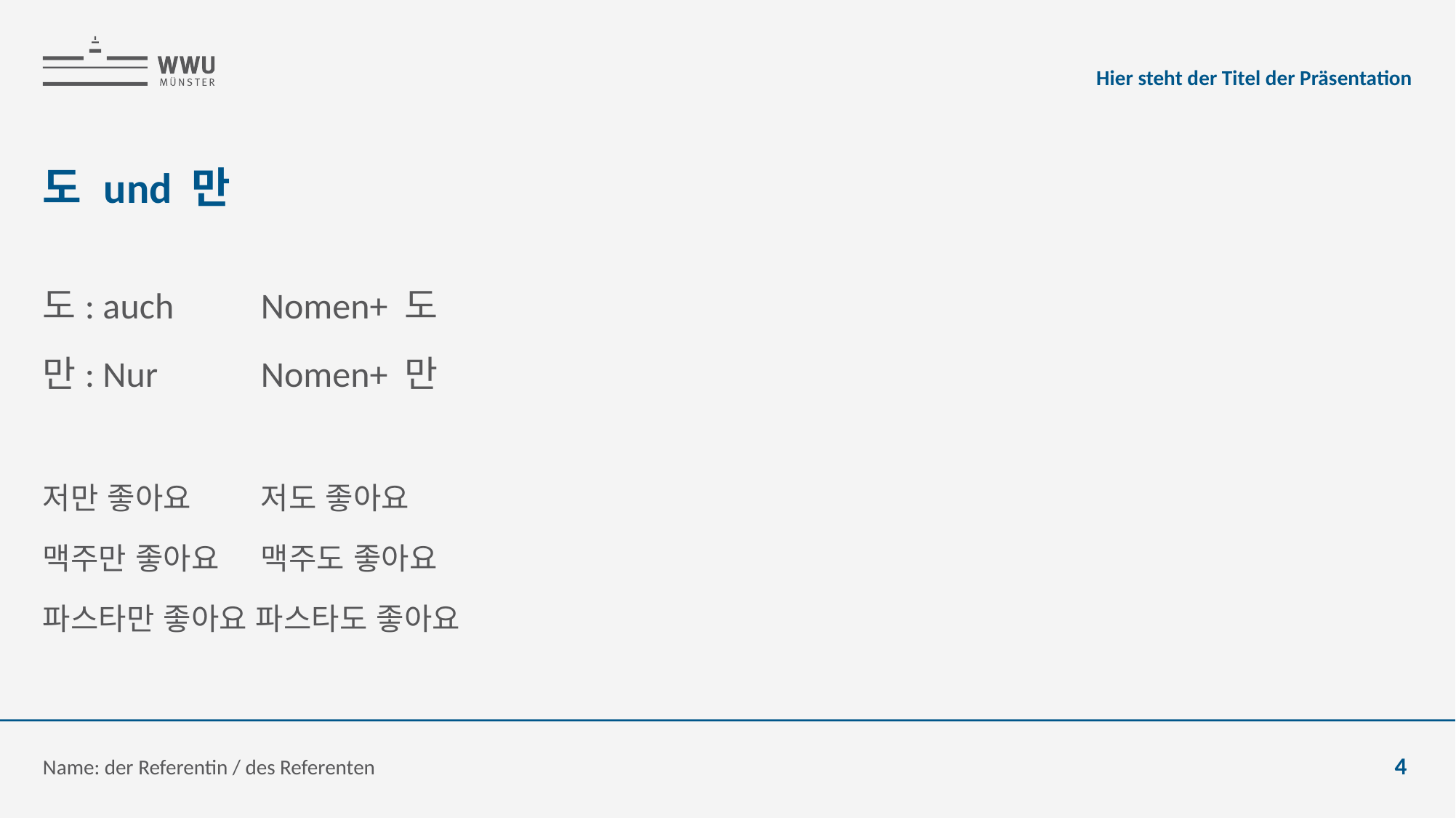

Hier steht der Titel der Präsentation
# 도 und 만
도: auch	Nomen+ 도
만: Nur	Nomen+ 만

저만 좋아요	저도 좋아요
맥주만 좋아요 	맥주도 좋아요
파스타만 좋아요 파스타도 좋아요
Name: der Referentin / des Referenten
4